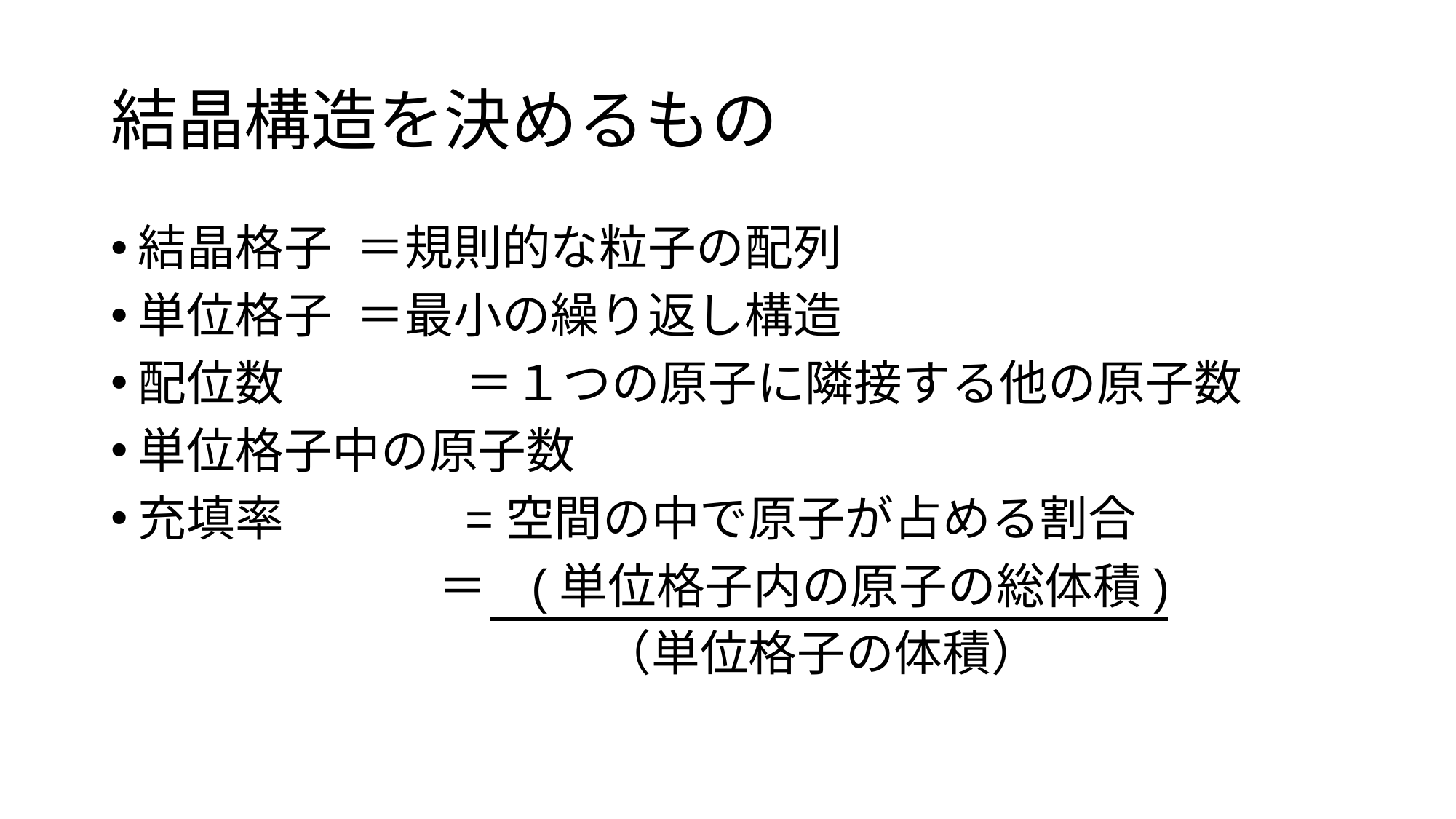

# 結晶構造を決めるもの
結晶格子	＝規則的な粒子の配列
単位格子	＝最小の繰り返し構造
配位数		＝１つの原子に隣接する他の原子数
単位格子中の原子数
充填率		=空間の中で原子が占める割合
			＝   (単位格子内の原子の総体積)
				    （単位格子の体積）